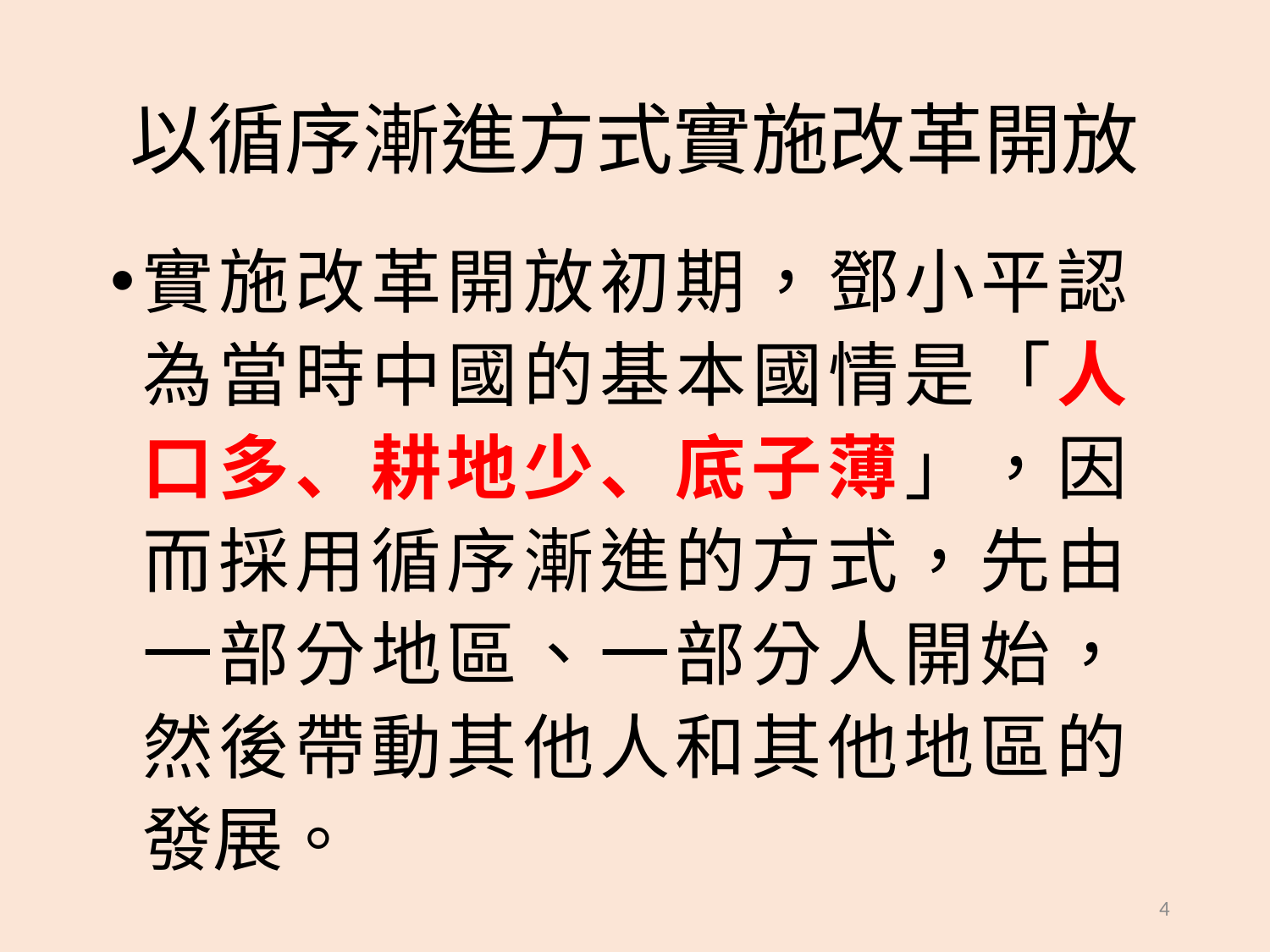

# 以循序漸進方式實施改革開放
實施改革開放初期，鄧小平認為當時中國的基本國情是「人口多、耕地少、底子薄」，因而採用循序漸進的方式，先由一部分地區、一部分人開始，然後帶動其他人和其他地區的發展。

4